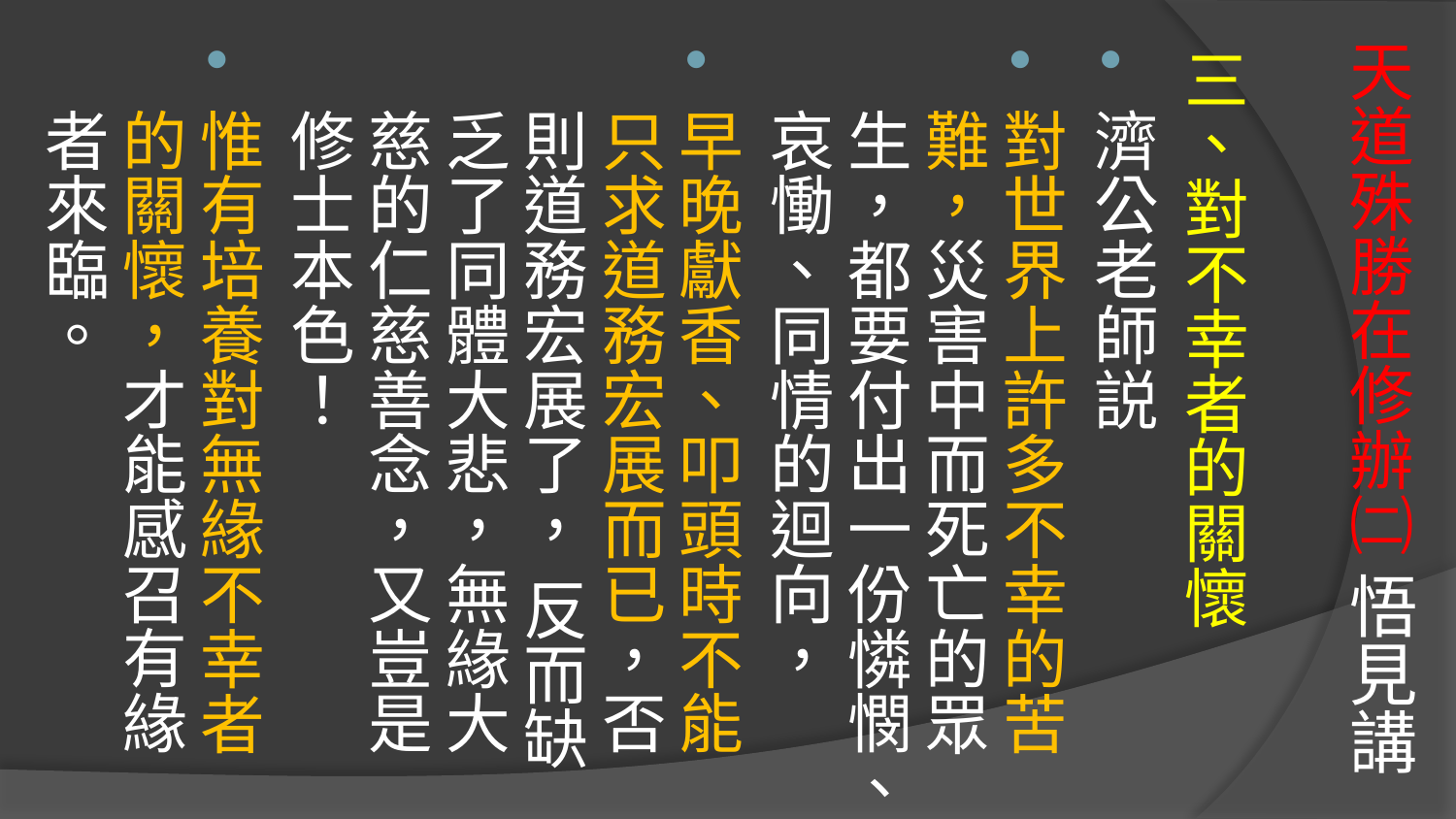

# 天道殊勝在修辦㈡ 悟見講
三、對不幸者的關懷
濟公老師説
對世界上許多不幸的苦難，災害中而死亡的眾生，都要付出一份憐憫、哀慟、同情的迴向，
早晚獻香、叩頭時不能只求道務宏展而已，否則道務宏展了， 反而缺乏了同體大悲，無緣大慈的仁慈善念，又豈是修士本色！
惟有培養對無緣不幸者的關懷，才能感召有緣者來臨。